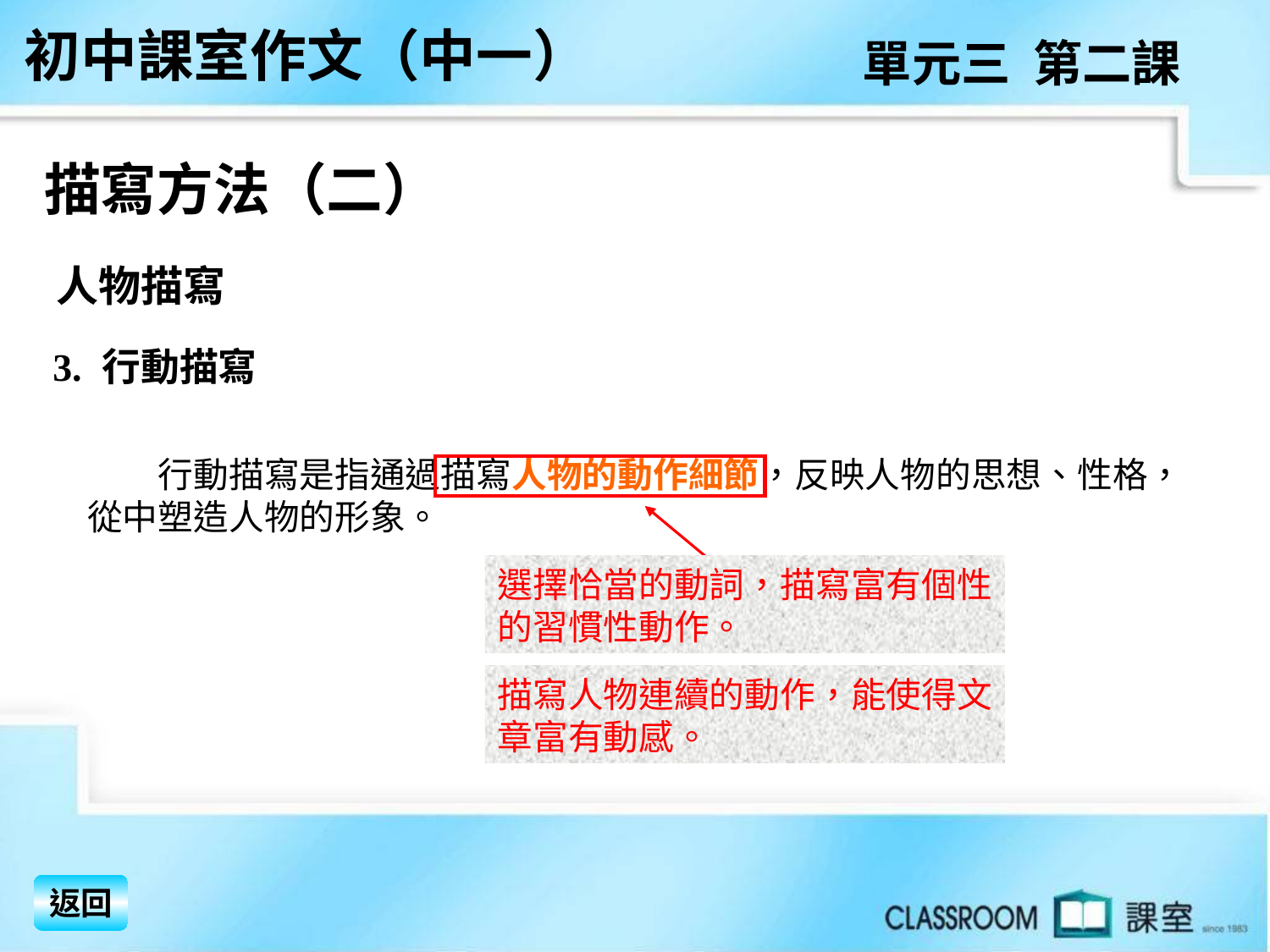

初中課室作文（中一）
單元三  第二課
描寫方法（二）
 人物描寫
 3. 行動描寫
　　行動描寫是指通過描寫人物的動作細節，反映人物的思想、性格，從中塑造人物的形象。

選擇恰當的動詞，描寫富有個性的習慣性動作。
描寫人物連續的動作，能使得文章富有動感。
返回